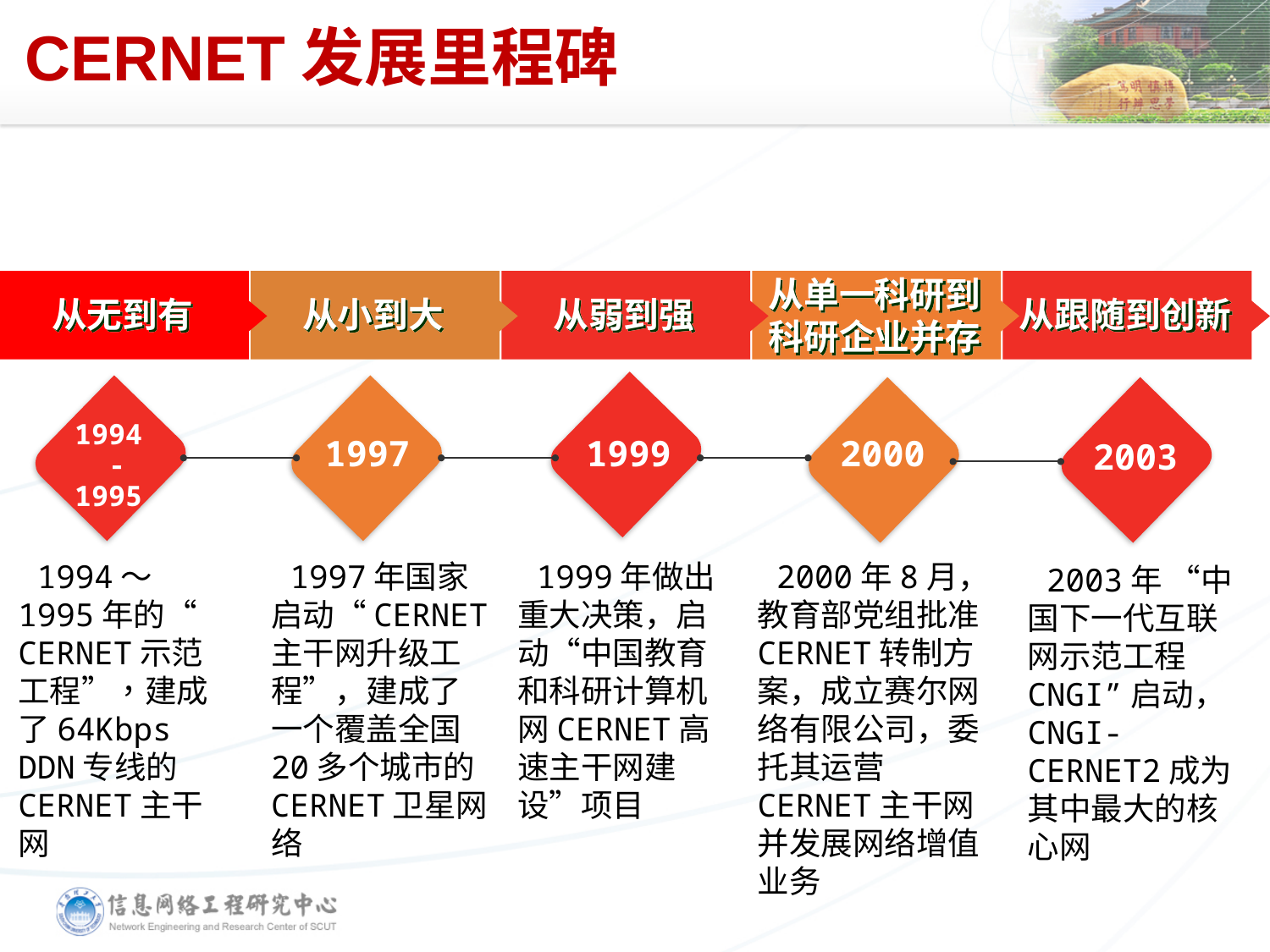

# CERNET发展里程碑
从单一科研到科研企业并存

从无到有

从小到大

从弱到强

从跟随到创新

1994
 -
1995
1997
1999
2000
2003
 1997年国家启动“CERNET主干网升级工程”，建成了一个覆盖全国20多个城市的CERNET卫星网络
 1994～1995年的“CERNET示范工程”，建成了64Kbps DDN专线的CERNET主干网
 1999年做出重大决策，启动“中国教育和科研计算机网CERNET高速主干网建设”项目
 2000年8月，教育部党组批准CERNET转制方案，成立赛尔网络有限公司，委托其运营CERNET主干网并发展网络增值业务
 2003年 “中国下一代互联网示范工程CNGI”启动，CNGI-CERNET2成为其中最大的核心网